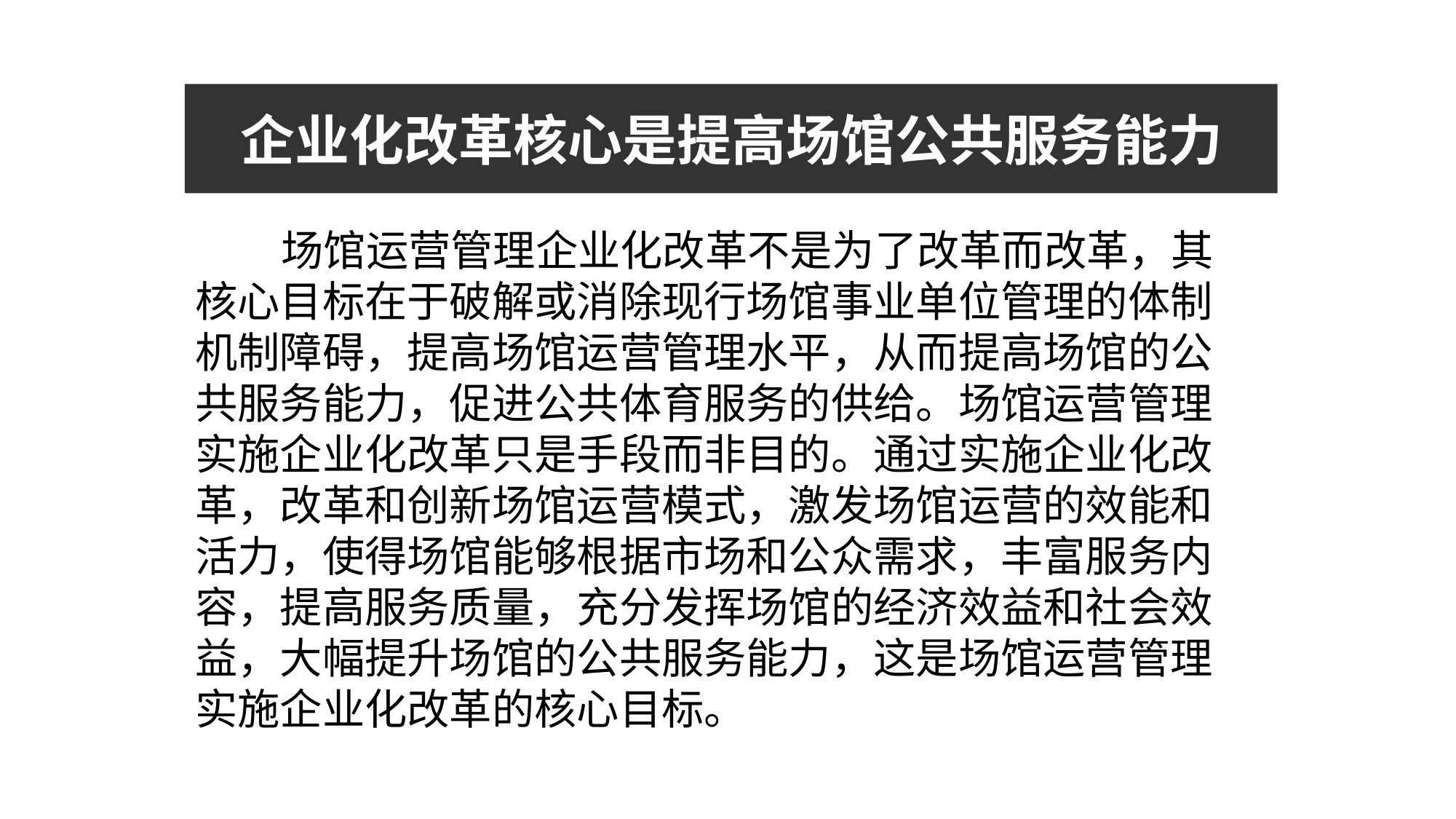

# 企业化改革核心是提高场馆公共服务能力
        场馆运营管理企业化改革不是为了改革而改革，其核心目标在于破解或消除现行场馆事业单位管理的体制机制障碍，提高场馆运营管理水平，从而提高场馆的公共服务能力，促进公共体育服务的供给。场馆运营管理实施企业化改革只是手段而非目的。通过实施企业化改革，改革和创新场馆运营模式，激发场馆运营的效能和活力，使得场馆能够根据市场和公众需求，丰富服务内容，提高服务质量，充分发挥场馆的经济效益和社会效益，大幅提升场馆的公共服务能力，这是场馆运营管理实施企业化改革的核心目标。